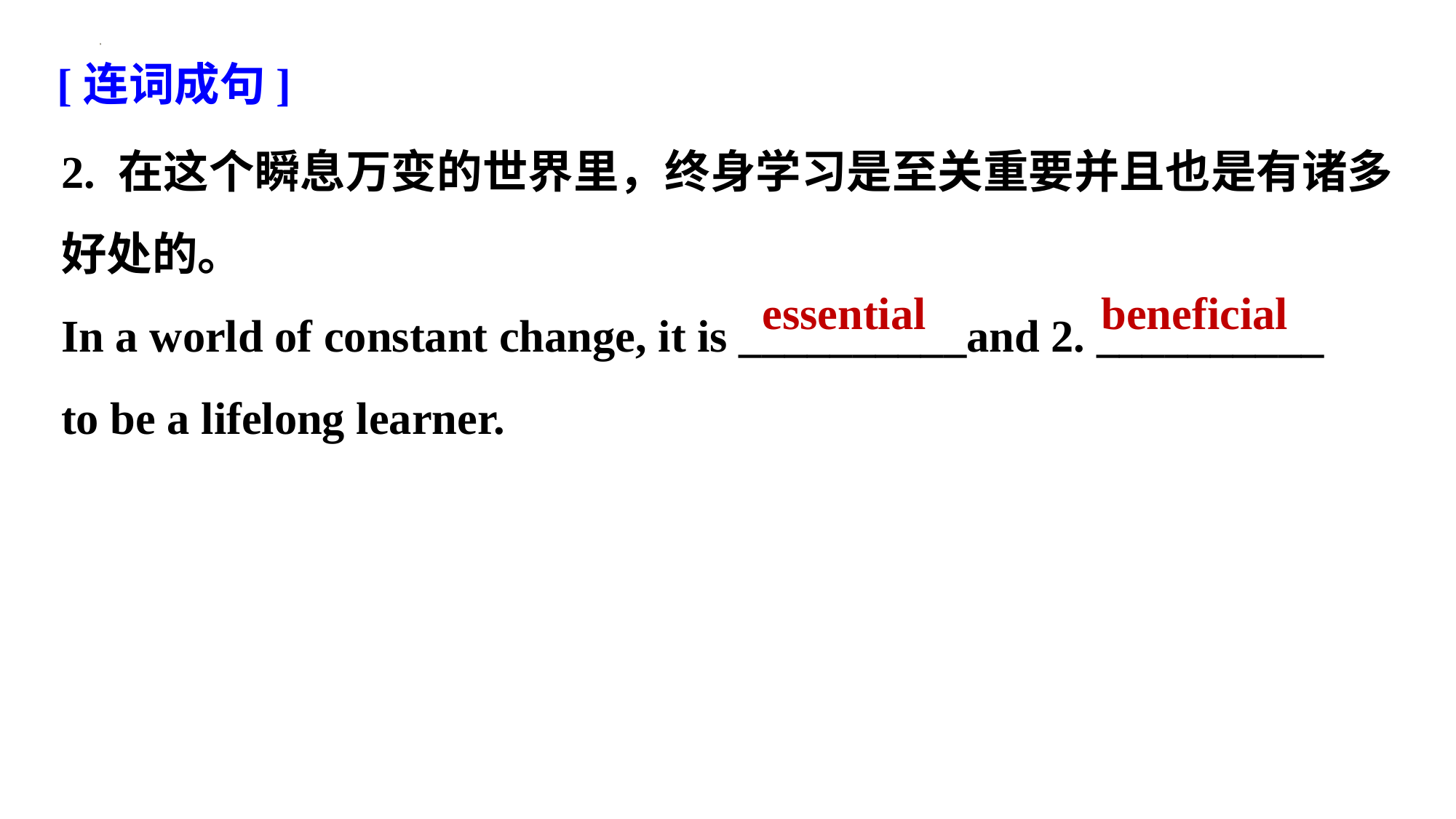

[连词成句]
2. 在这个瞬息万变的世界里，终身学习是至关重要并且也是有诸多好处的。
In a world of constant change, it is __________and 2. __________
to be a lifelong learner.
essential
beneficial